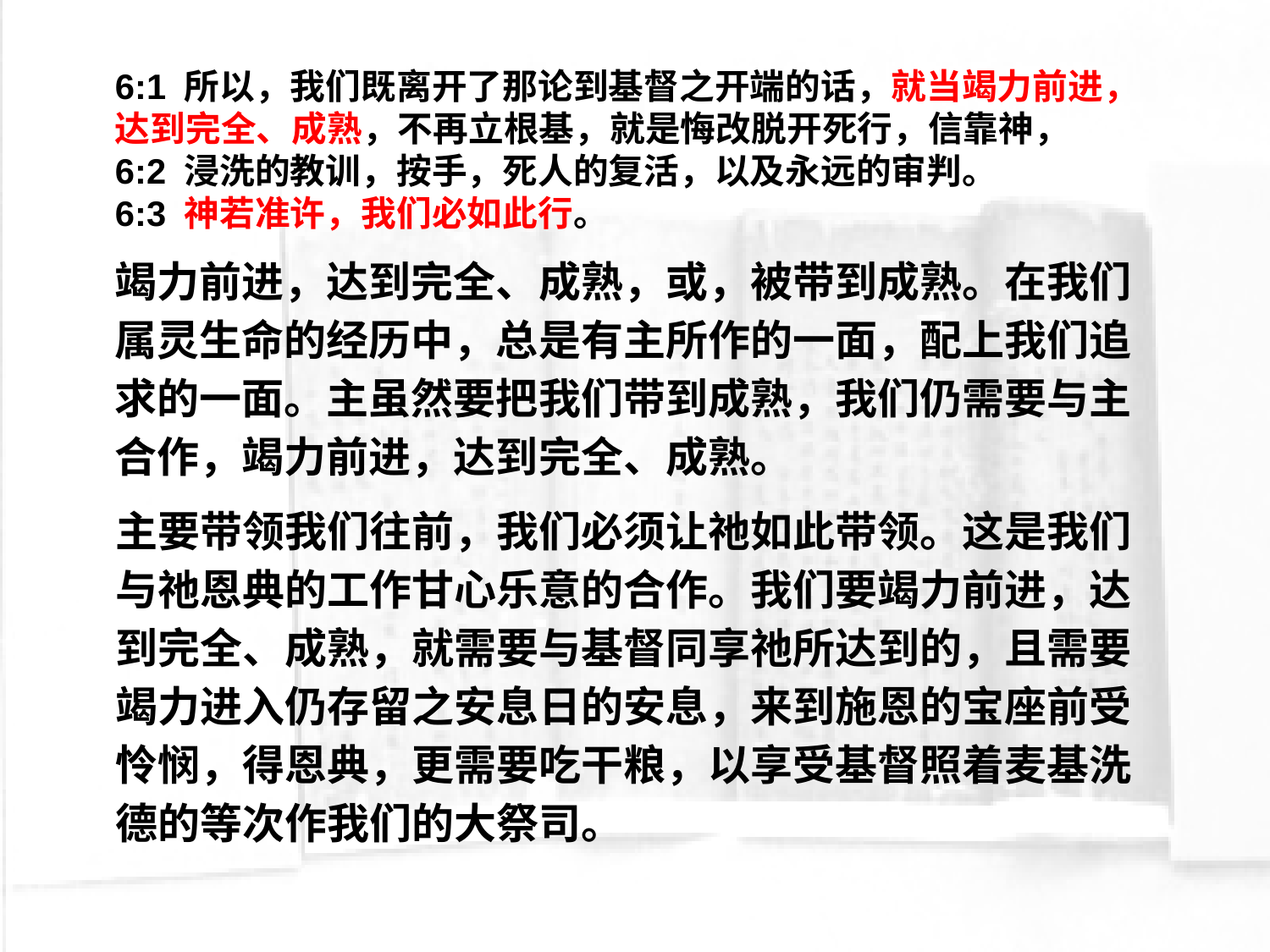

6:1 所以，我们既离开了那论到基督之开端的话，就当竭力前进，达到完全、成熟，不再立根基，就是悔改脱开死行，信靠神，
6:2 浸洗的教训，按手，死人的复活，以及永远的审判。
6:3 神若准许，我们必如此行。
竭力前进，达到完全、成熟，或，被带到成熟。在我们属灵生命的经历中，总是有主所作的一面，配上我们追求的一面。主虽然要把我们带到成熟，我们仍需要与主合作，竭力前进，达到完全、成熟。
主要带领我们往前，我们必须让祂如此带领。这是我们与祂恩典的工作甘心乐意的合作。我们要竭力前进，达到完全、成熟，就需要与基督同享祂所达到的，且需要竭力进入仍存留之安息日的安息，来到施恩的宝座前受怜悯，得恩典，更需要吃干粮，以享受基督照着麦基洗德的等次作我们的大祭司。